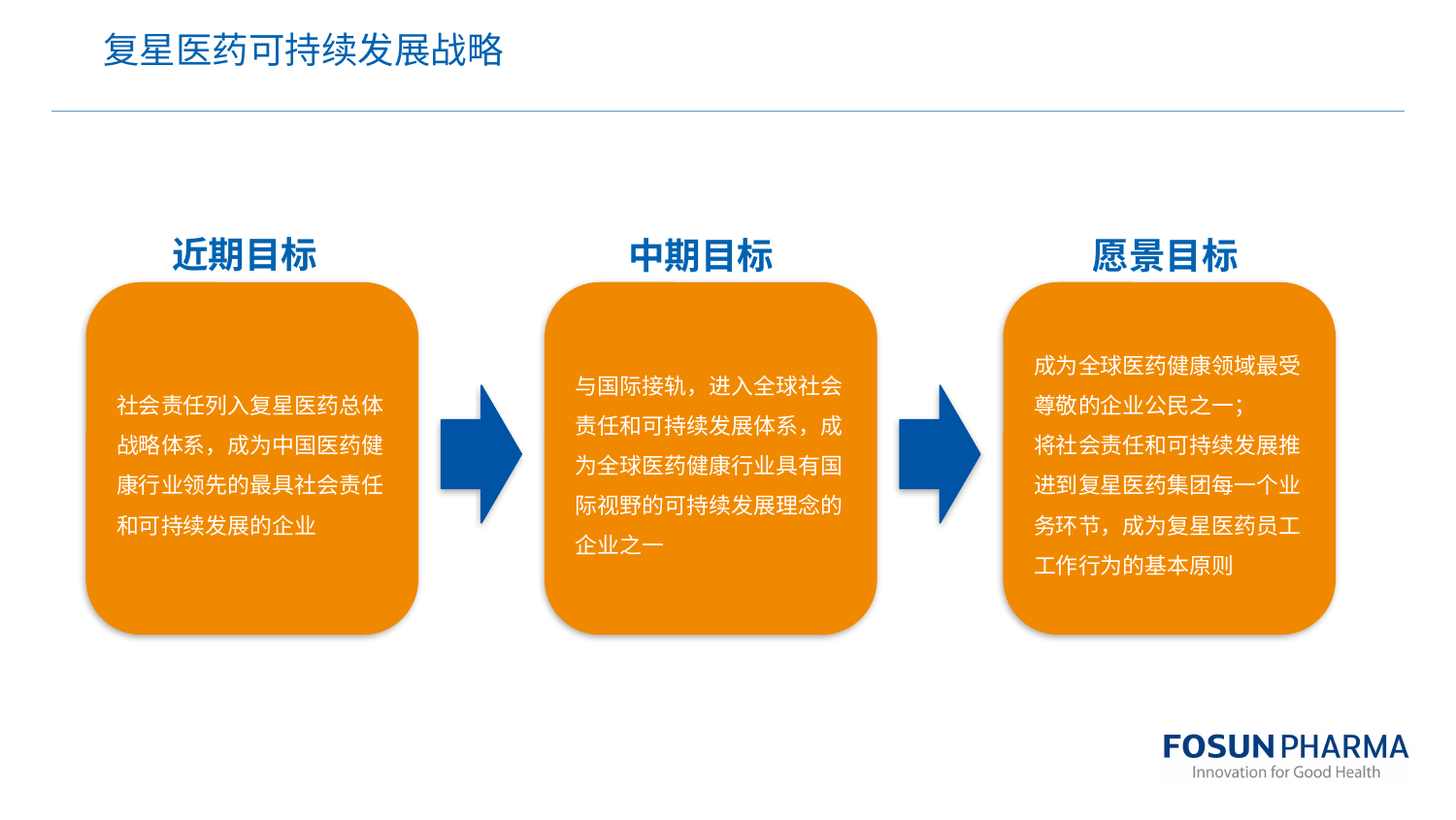

复星医药可持续发展战略
近期目标
中期目标
愿景目标
社会责任列入复星医药总体战略体系，成为中国医药健康行业领先的最具社会责任和可持续发展的企业
与国际接轨，进入全球社会责任和可持续发展体系，成为全球医药健康行业具有国际视野的可持续发展理念的企业之一
成为全球医药健康领域最受尊敬的企业公民之一；
将社会责任和可持续发展推进到复星医药集团每一个业务环节，成为复星医药员工工作行为的基本原则